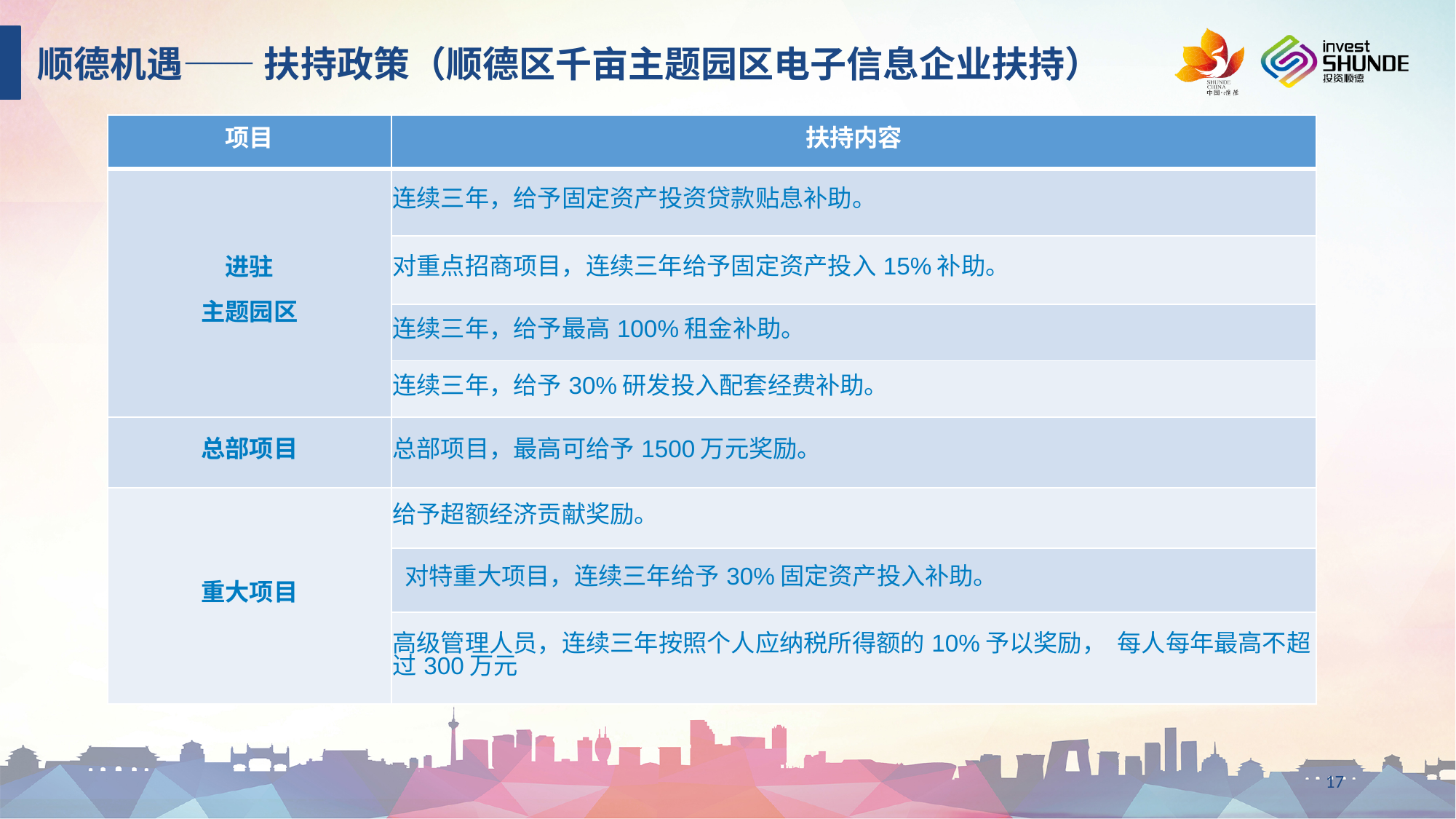

顺德机遇—— 扶持政策（顺德区千亩主题园区电子信息企业扶持）
| 项目 | 扶持内容 |
| --- | --- |
| 进驻 主题园区 | 连续三年，给予固定资产投资贷款贴息补助。 |
|  | 对重点招商项目，连续三年给予固定资产投入15%补助。 |
|  | 连续三年，给予最高100%租金补助。 |
|  | 连续三年，给予30%研发投入配套经费补助。 |
| 总部项目 | 总部项目，最高可给予1500万元奖励。 |
| 重大项目 | 给予超额经济贡献奖励。 |
|  | 对特重大项目，连续三年给予30%固定资产投入补助。 |
|  | 高级管理人员，连续三年按照个人应纳税所得额的10%予以奖励， 每人每年最高不超过300万元 |
17